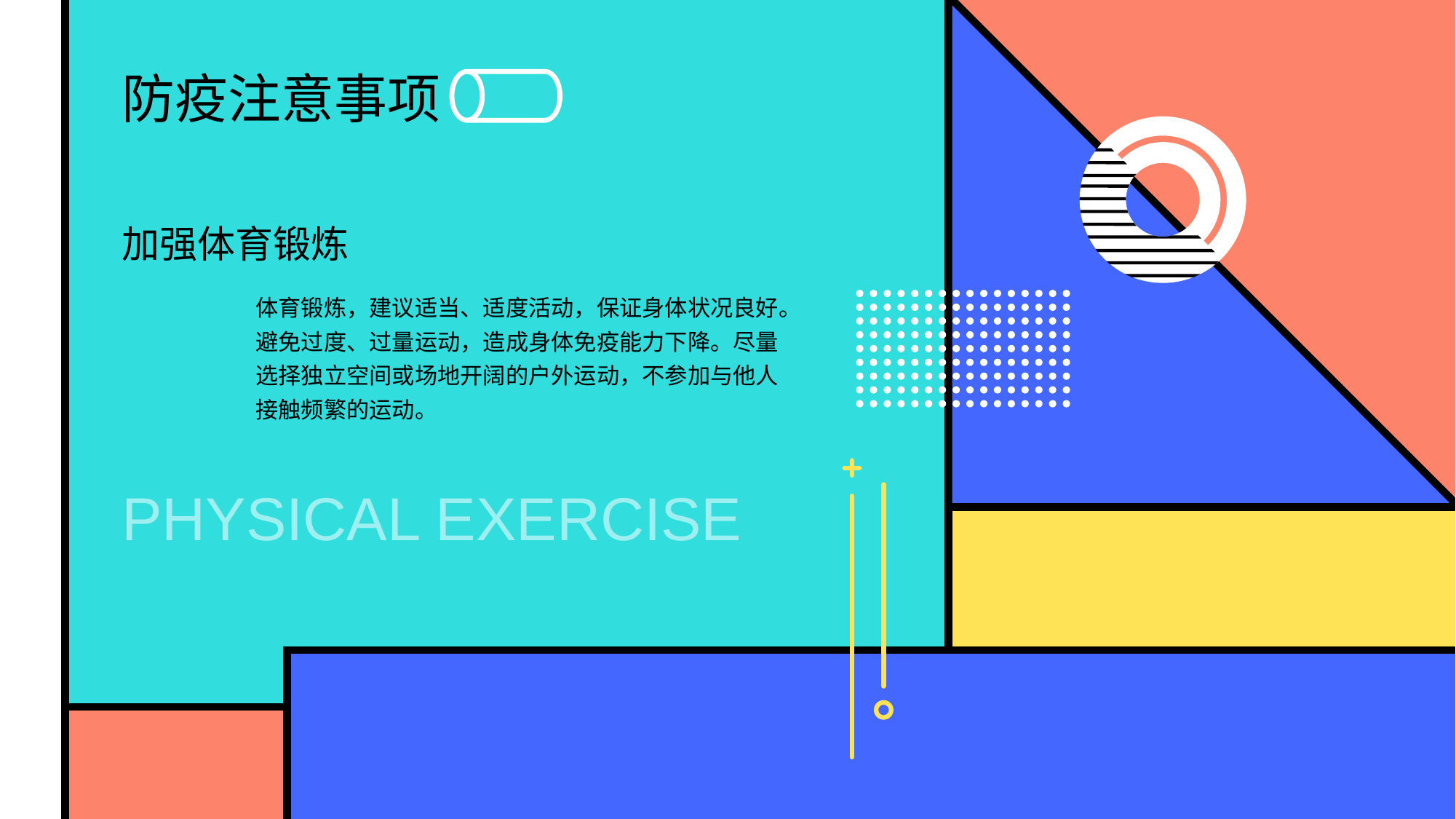

防疫注意事项

加强体育锻炼
体育锻炼，建议适当、适度活动，保证身体状况良好。避免过度、过量运动，造成身体免疫能力下降。尽量选择独立空间或场地开阔的户外运动，不参加与他人接触频繁的运动。

Physical exercise